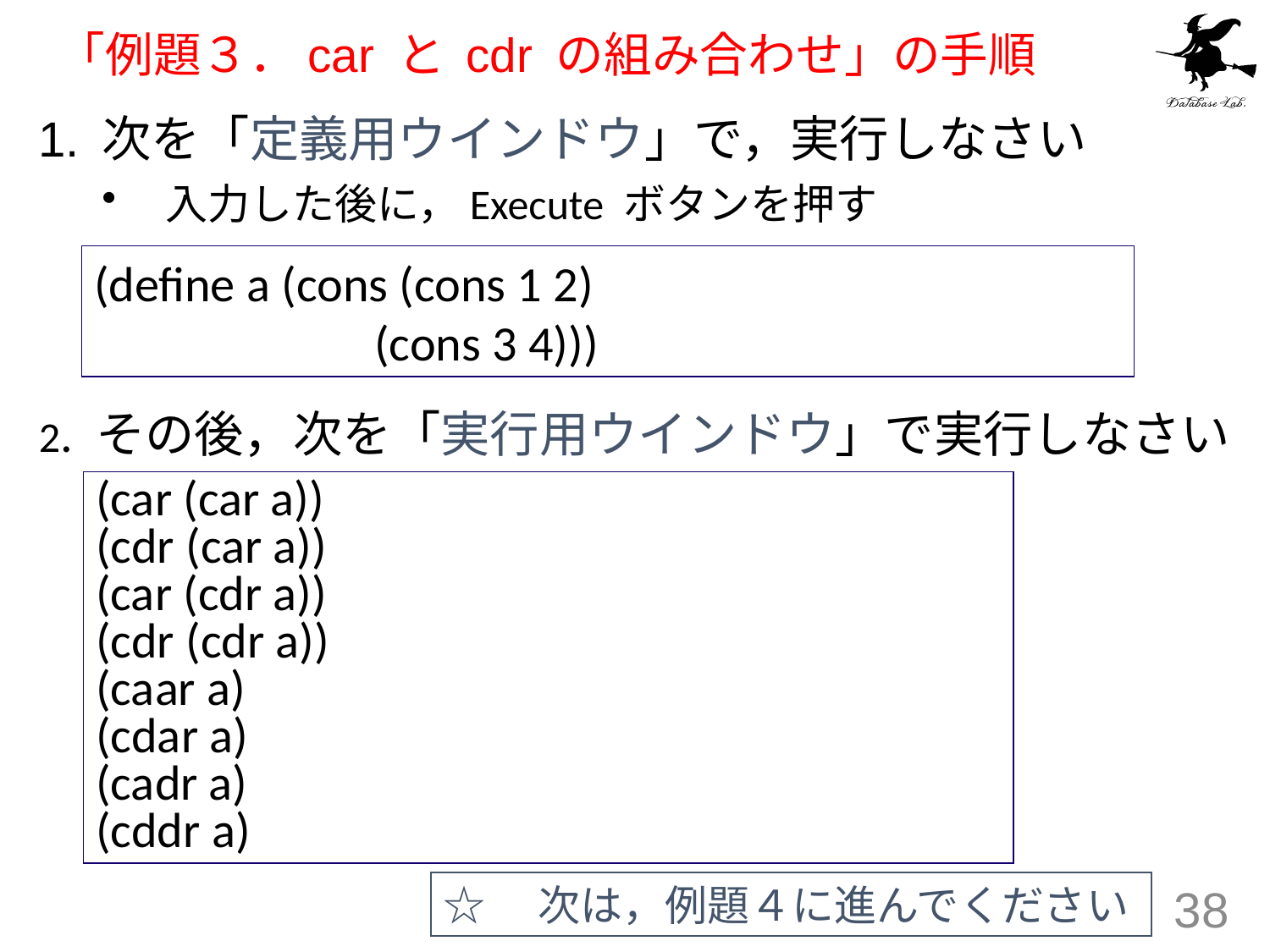

# 「例題３．car と cdr の組み合わせ」の手順
次を「定義用ウインドウ」で，実行しなさい
入力した後に，Execute ボタンを押す
(define a (cons (cons 1 2)
                         (cons 3 4)))
2. その後，次を「実行用ウインドウ」で実行しなさい
(car (car a))
(cdr (car a))
(car (cdr a))
(cdr (cdr a))
(caar a)
(cdar a)
(cadr a)
(cddr a)
☆　次は，例題４に進んでください
38